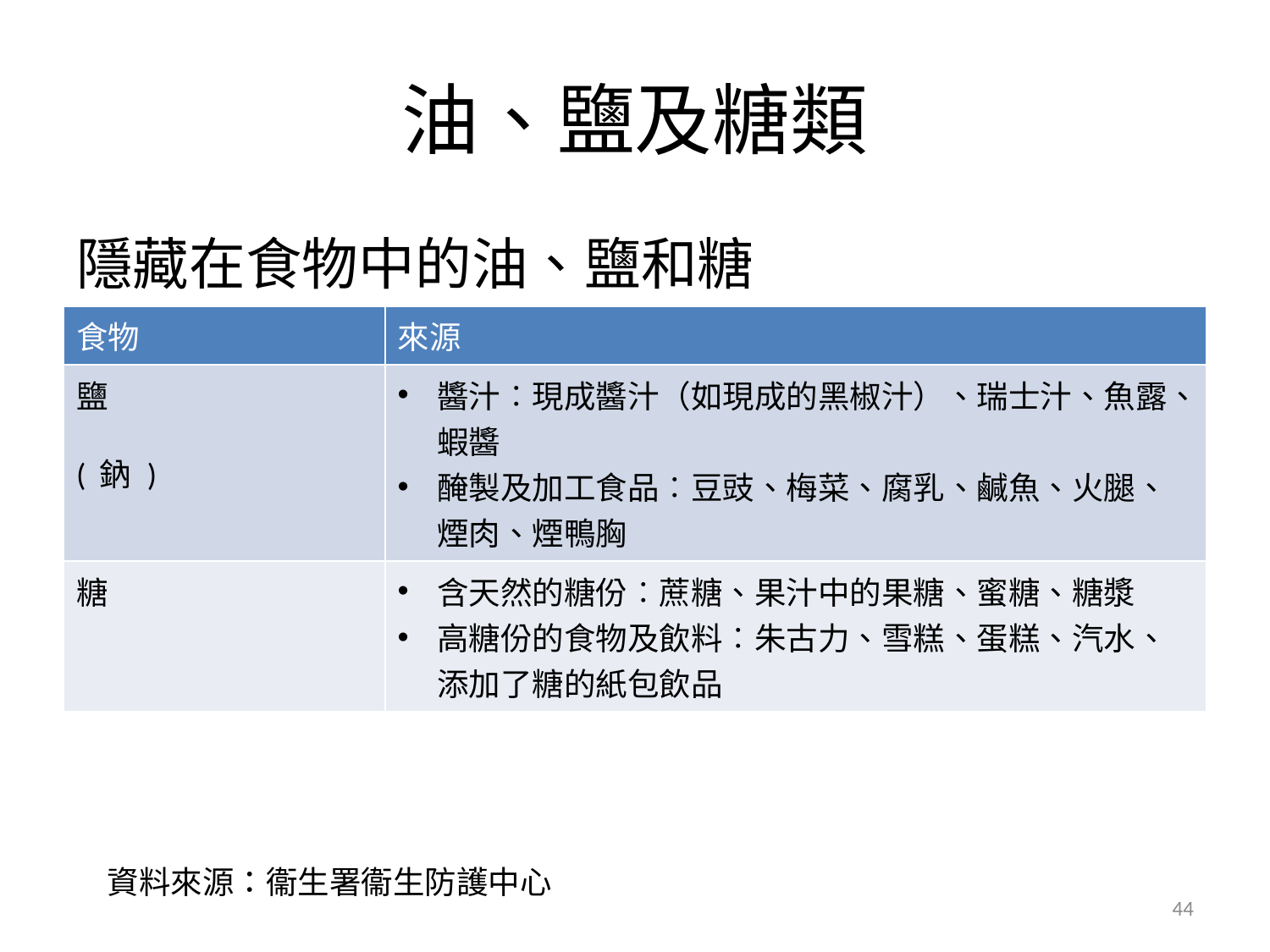

# 油、鹽及糖類
隱藏在食物中的油、鹽和糖
| 食物 | 來源 |
| --- | --- |
| 鹽 ( 鈉 ) | 醬汁︰現成醬汁（如現成的黑椒汁）、瑞士汁、魚露、蝦醬 醃製及加工食品︰豆豉、梅菜、腐乳、鹹魚、火腿、煙肉、煙鴨胸 |
| 糖 | 含天然的糖份︰蔗糖、果汁中的果糖、蜜糖、糖漿 高糖份的食物及飲料︰朱古力、雪糕、蛋糕、汽水、添加了糖的紙包飲品 |
資料來源：衞生署衞生防護中心
44